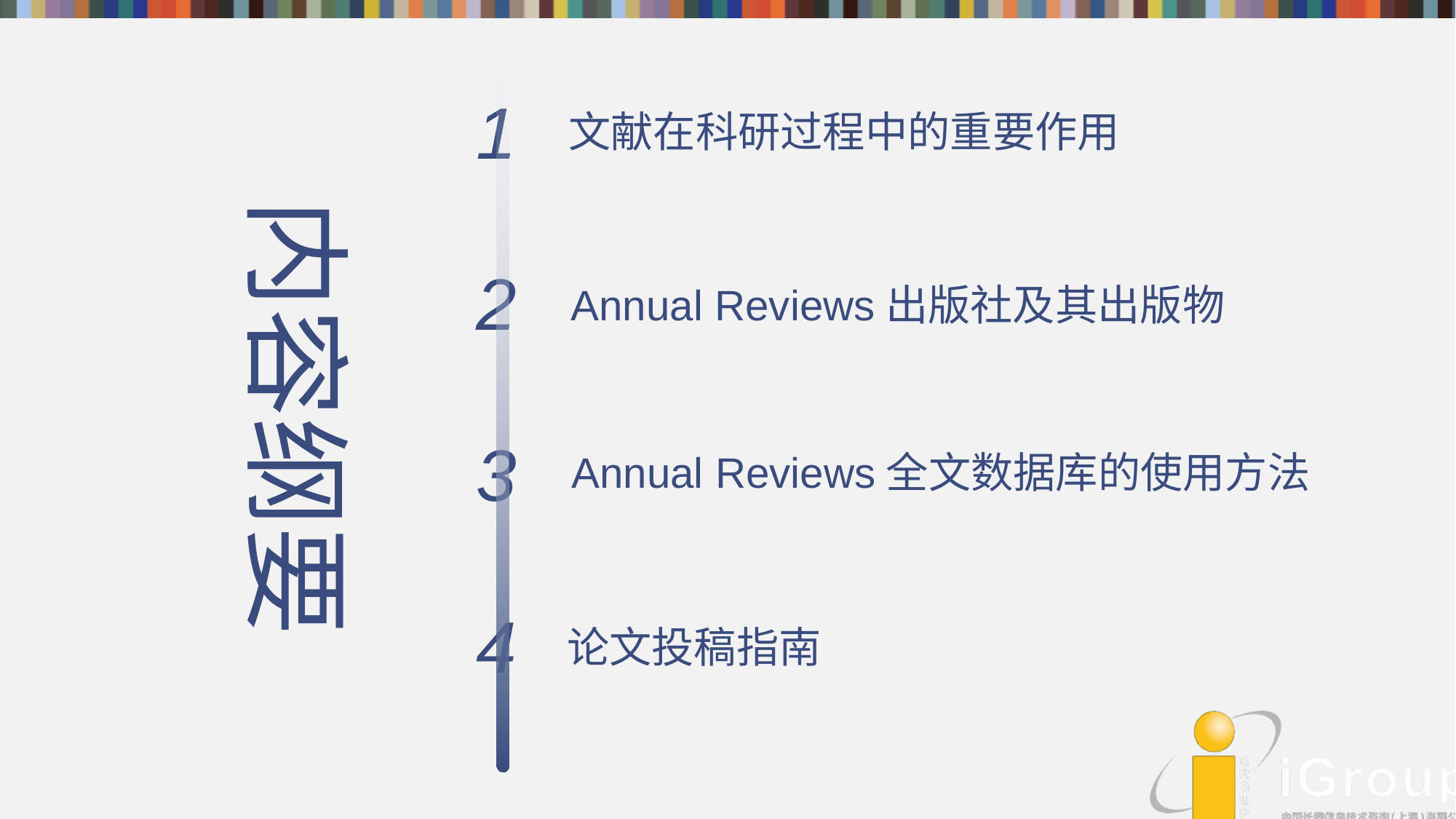

1
文献在科研过程中的重要作用
内容纲要
2
Annual Reviews出版社及其出版物
3
Annual Reviews全文数据库的使用方法
4
论文投稿指南